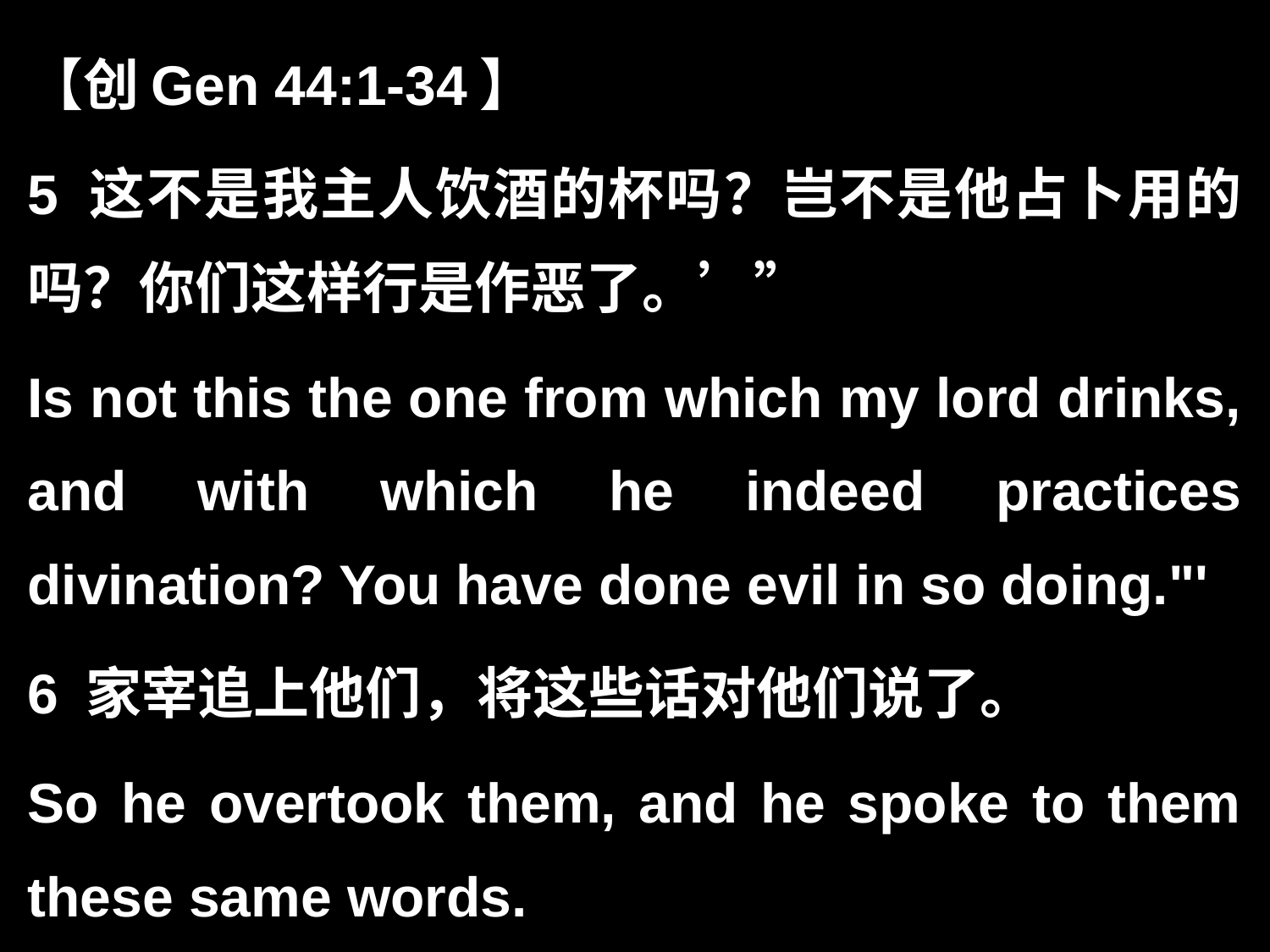

【创Gen 44:1-34】
5 这不是我主人饮酒的杯吗？岂不是他占卜用的吗？你们这样行是作恶了。’”
Is not this the one from which my lord drinks, and with which he indeed practices divination? You have done evil in so doing."'
6 家宰追上他们，将这些话对他们说了。
So he overtook them, and he spoke to them these same words.